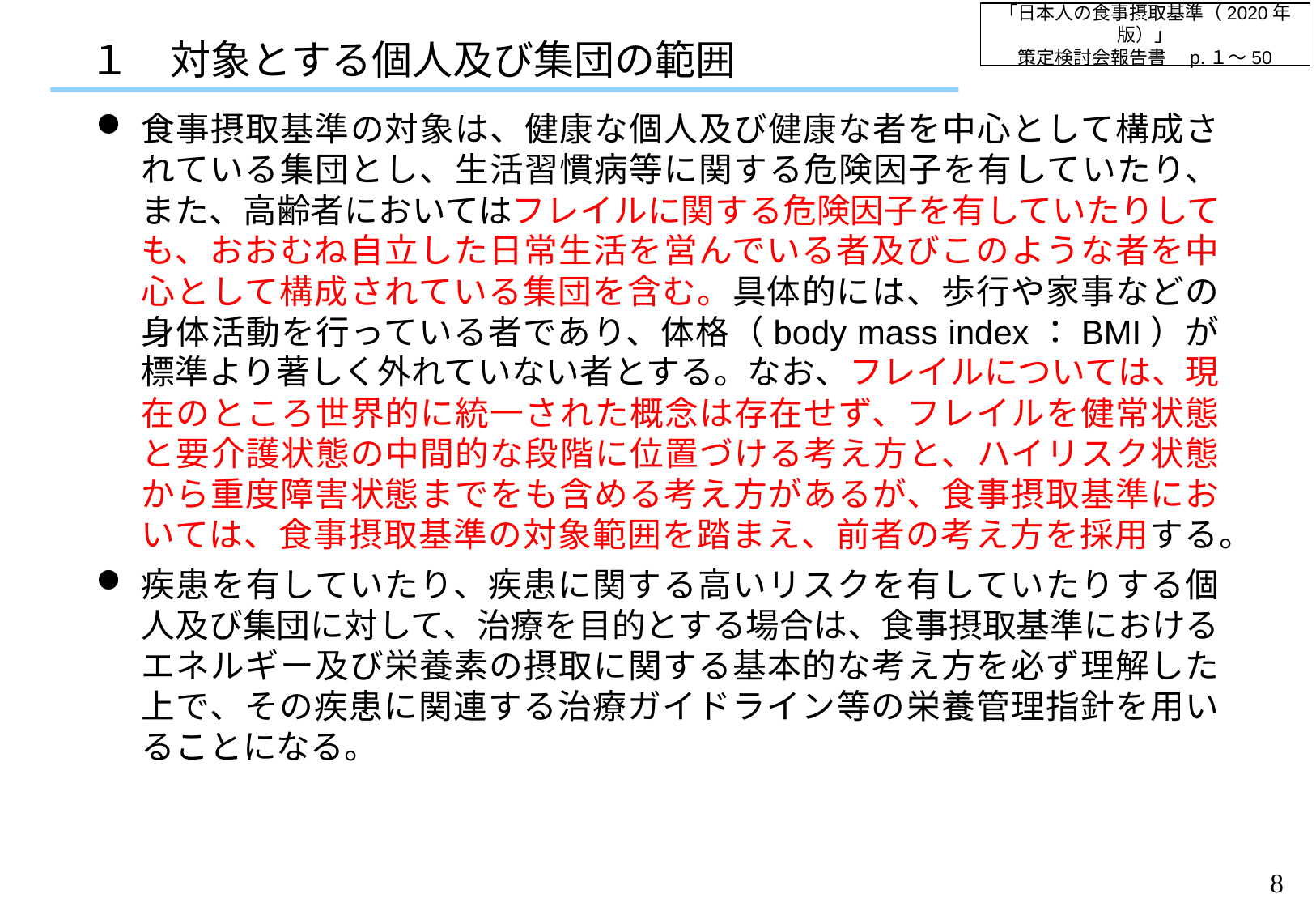

「日本人の食事摂取基準（2020年版）」
策定検討会報告書　p.１～50
１　対象とする個人及び集団の範囲

食事摂取基準の対象は、健康な個人及び健康な者を中心として構成されている集団とし、生活習慣病等に関する危険因子を有していたり、また、高齢者においてはフレイルに関する危険因子を有していたりしても、おおむね自立した日常生活を営んでいる者及びこのような者を中心として構成されている集団を含む。具体的には、歩行や家事などの身体活動を行っている者であり、体格（body mass index：BMI）が標準より著しく外れていない者とする。なお、フレイルについては、現在のところ世界的に統一された概念は存在せず、フレイルを健常状態と要介護状態の中間的な段階に位置づける考え方と、ハイリスク状態から重度障害状態までをも含める考え方があるが、食事摂取基準においては、食事摂取基準の対象範囲を踏まえ、前者の考え方を採用する。
疾患を有していたり、疾患に関する高いリスクを有していたりする個人及び集団に対して、治療を目的とする場合は、食事摂取基準におけるエネルギー及び栄養素の摂取に関する基本的な考え方を必ず理解した上で、その疾患に関連する治療ガイドライン等の栄養管理指針を用いることになる。

8